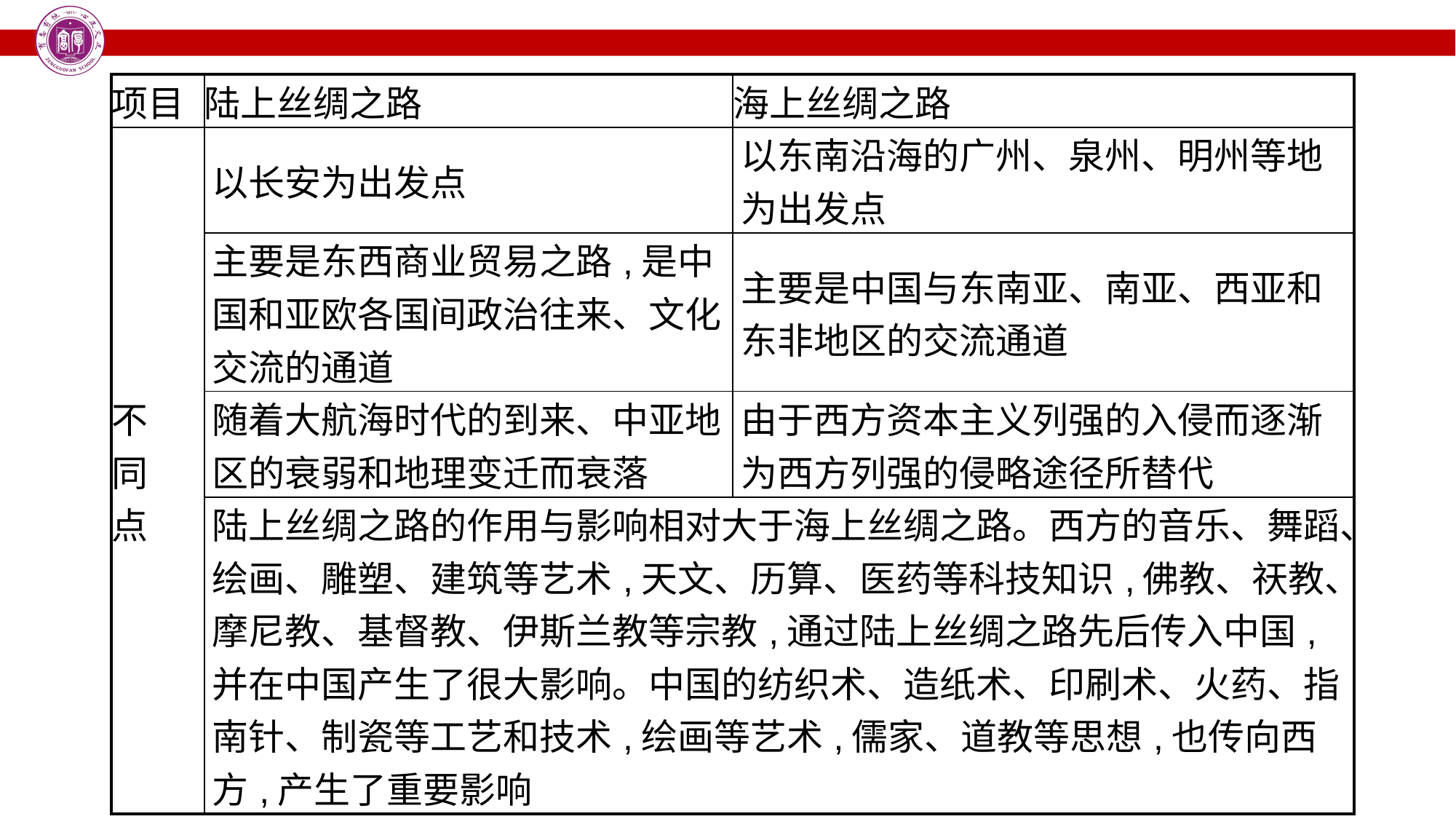

| 项目 | 陆上丝绸之路 | 海上丝绸之路 |
| --- | --- | --- |
| 不 同 点 | 以长安为出发点 | 以东南沿海的广州、泉州、明州等地为出发点 |
|  | 主要是东西商业贸易之路,是中国和亚欧各国间政治往来、文化交流的通道 | 主要是中国与东南亚、南亚、西亚和东非地区的交流通道 |
|  | 随着大航海时代的到来、中亚地区的衰弱和地理变迁而衰落 | 由于西方资本主义列强的入侵而逐渐为西方列强的侵略途径所替代 |
|  | 陆上丝绸之路的作用与影响相对大于海上丝绸之路。西方的音乐、舞蹈、绘画、雕塑、建筑等艺术,天文、历算、医药等科技知识,佛教、祆教、摩尼教、基督教、伊斯兰教等宗教,通过陆上丝绸之路先后传入中国,并在中国产生了很大影响。中国的纺织术、造纸术、印刷术、火药、指南针、制瓷等工艺和技术,绘画等艺术,儒家、道教等思想,也传向西方,产生了重要影响 |  |